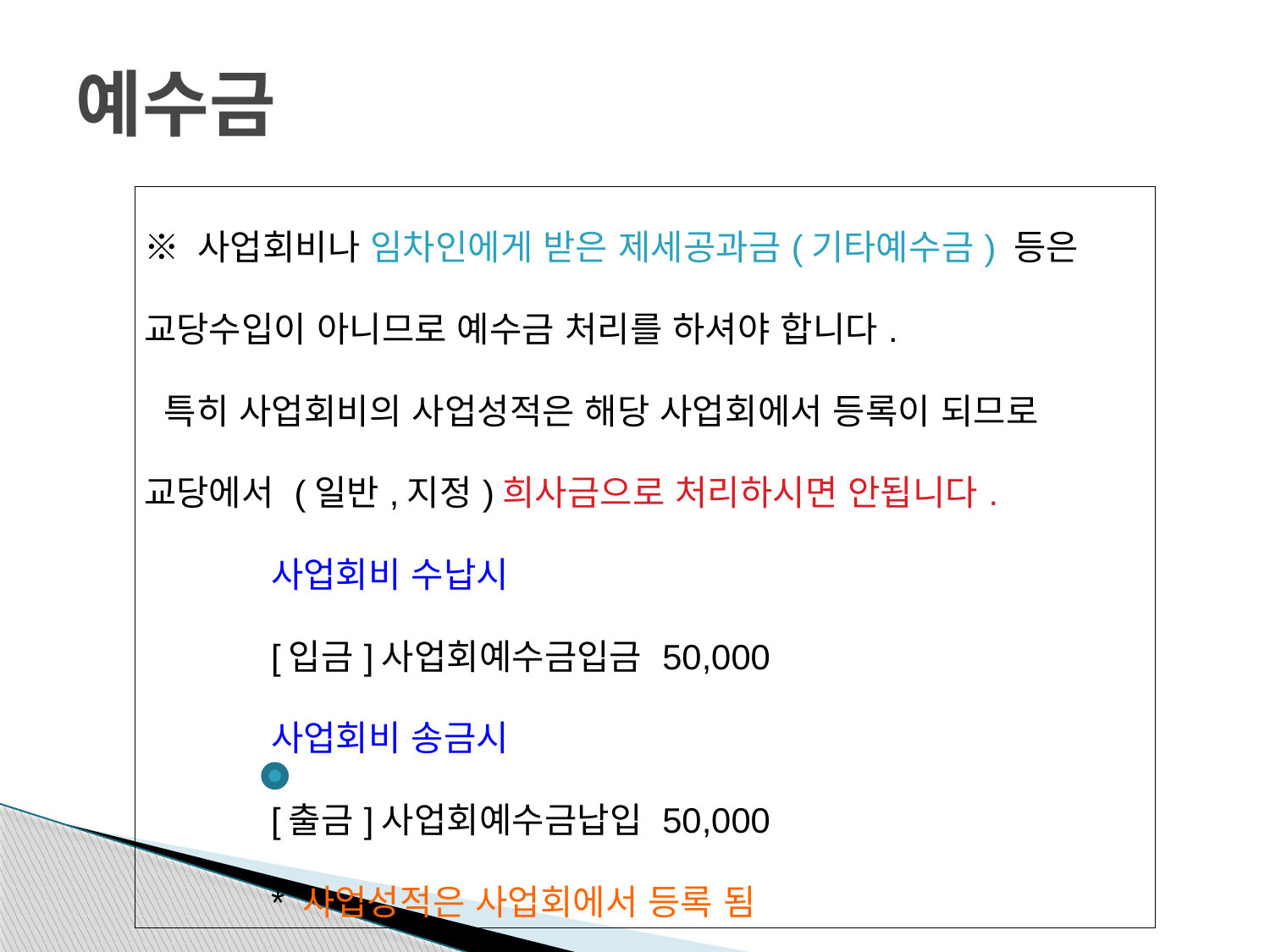

# 예수금
| ※ 사업회비나 임차인에게 받은 제세공과금(기타예수금) 등은 교당수입이 아니므로 예수금 처리를 하셔야 합니다. 특히 사업회비의 사업성적은 해당 사업회에서 등록이 되므로 교당에서 (일반,지정)희사금으로 처리하시면 안됩니다. 사업회비 수납시 [입금]사업회예수금입금 50,000 사업회비 송금시 [출금]사업회예수금납입 50,000 \* 사업성적은 사업회에서 등록 됨 |
| --- |